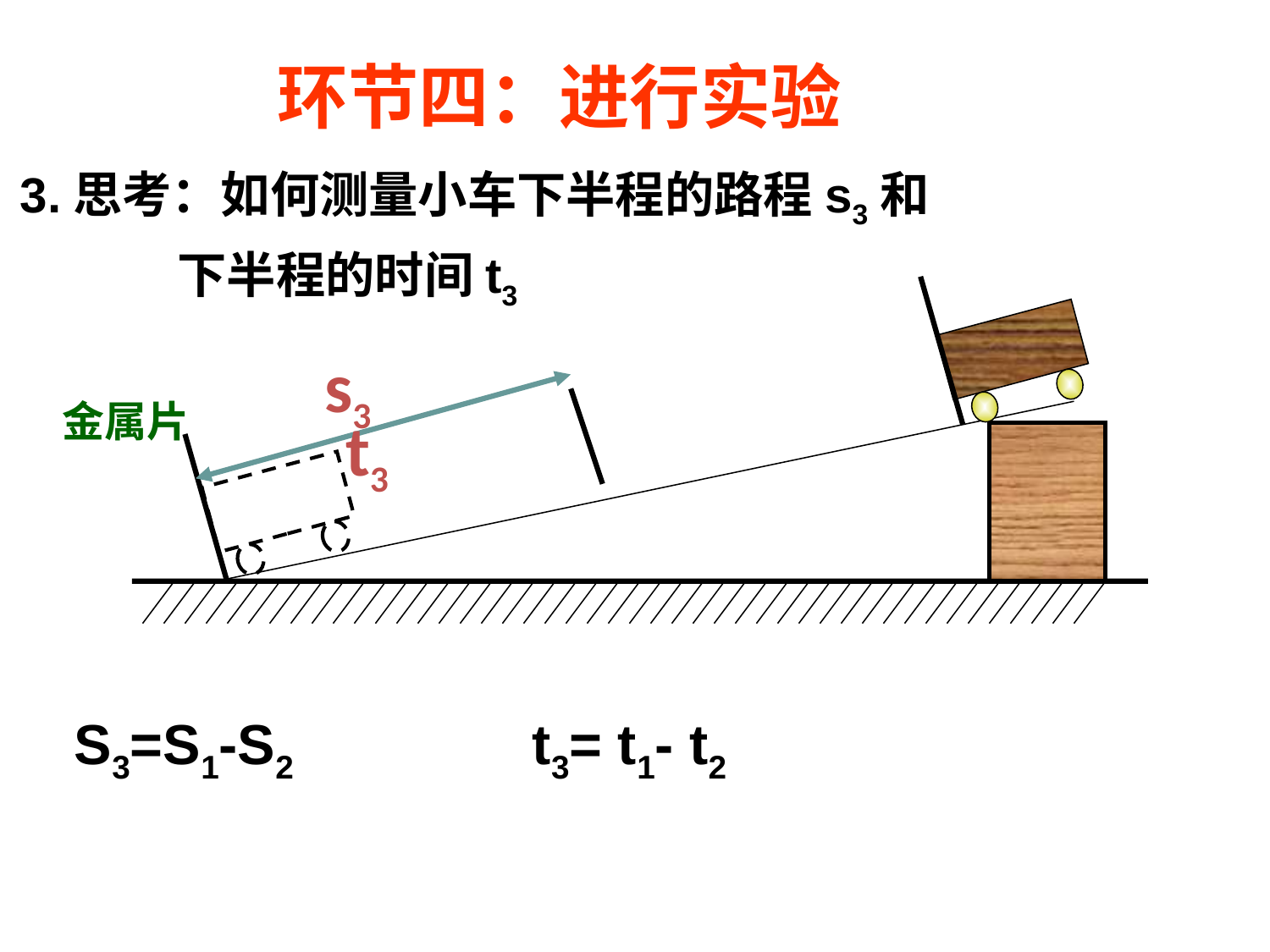

环节四：进行实验
3.思考：如何测量小车下半程的路程s3和
             下半程的时间t3

s3

金属片

t3

S3=S1-S2
t3= t1- t2